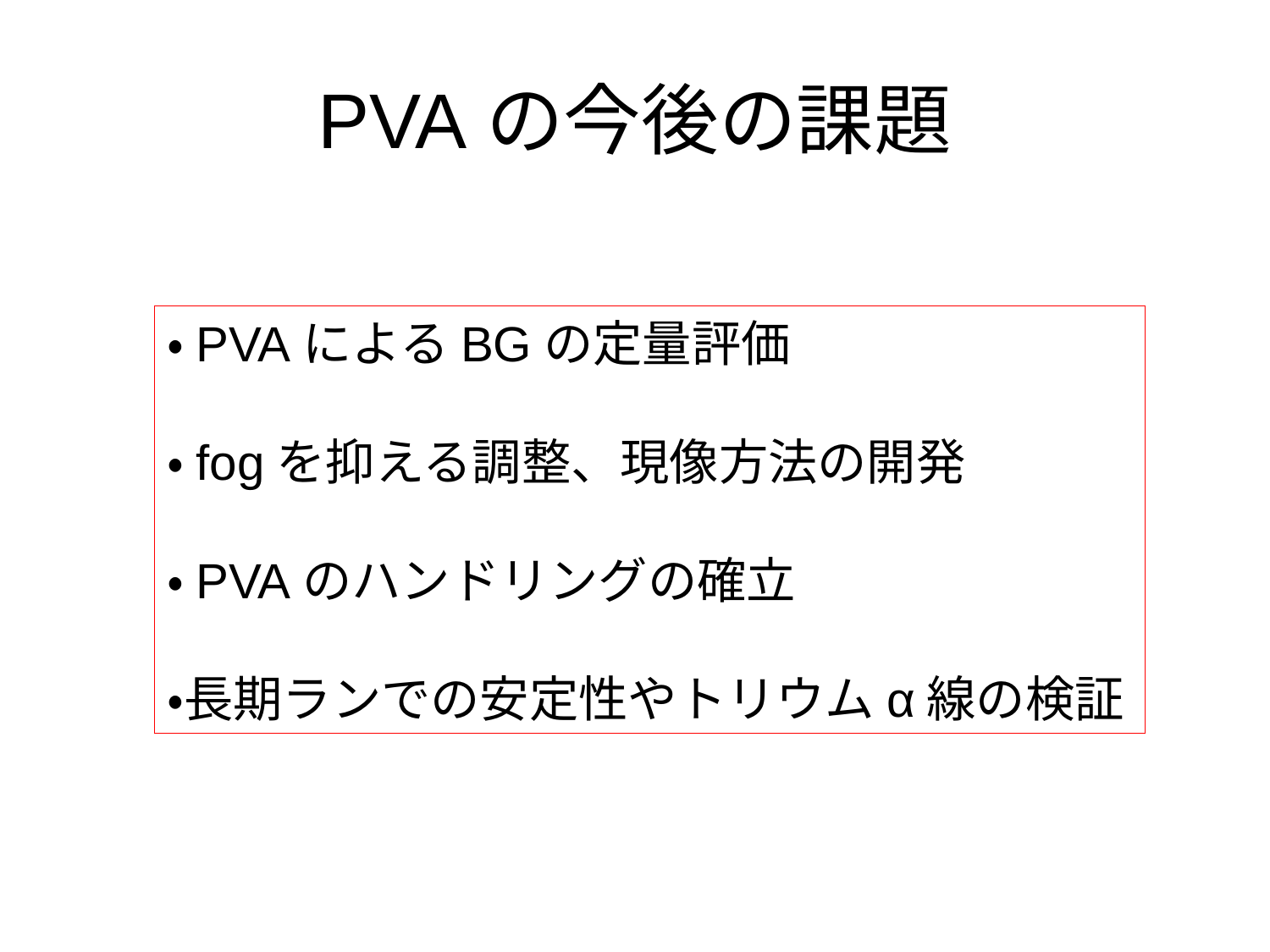

# PVAの今後の課題
・PVAによるBGの定量評価

・fogを抑える調整、現像方法の開発

・PVAのハンドリングの確立

・長期ランでの安定性やトリウムα線の検証